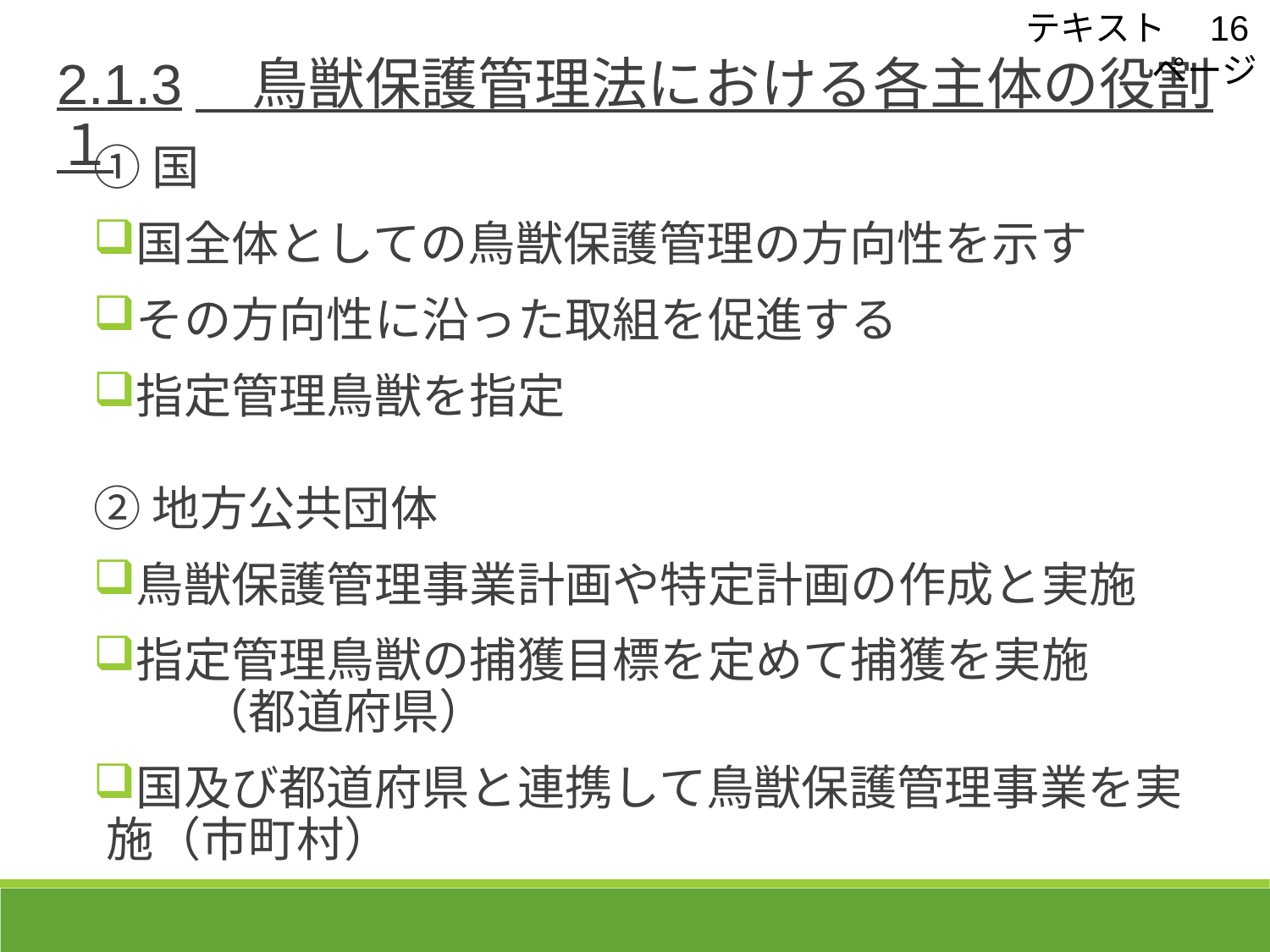

テキスト　16ページ
2.1.3　鳥獣保護管理法における各主体の役割 １

①国
国全体としての鳥獣保護管理の方向性を示す
その方向性に沿った取組を促進する
指定管理鳥獣を指定

②地方公共団体
鳥獣保護管理事業計画や特定計画の作成と実施
指定管理鳥獣の捕獲目標を定めて捕獲を実施　　　　（都道府県）
国及び都道府県と連携して鳥獣保護管理事業を実施（市町村）